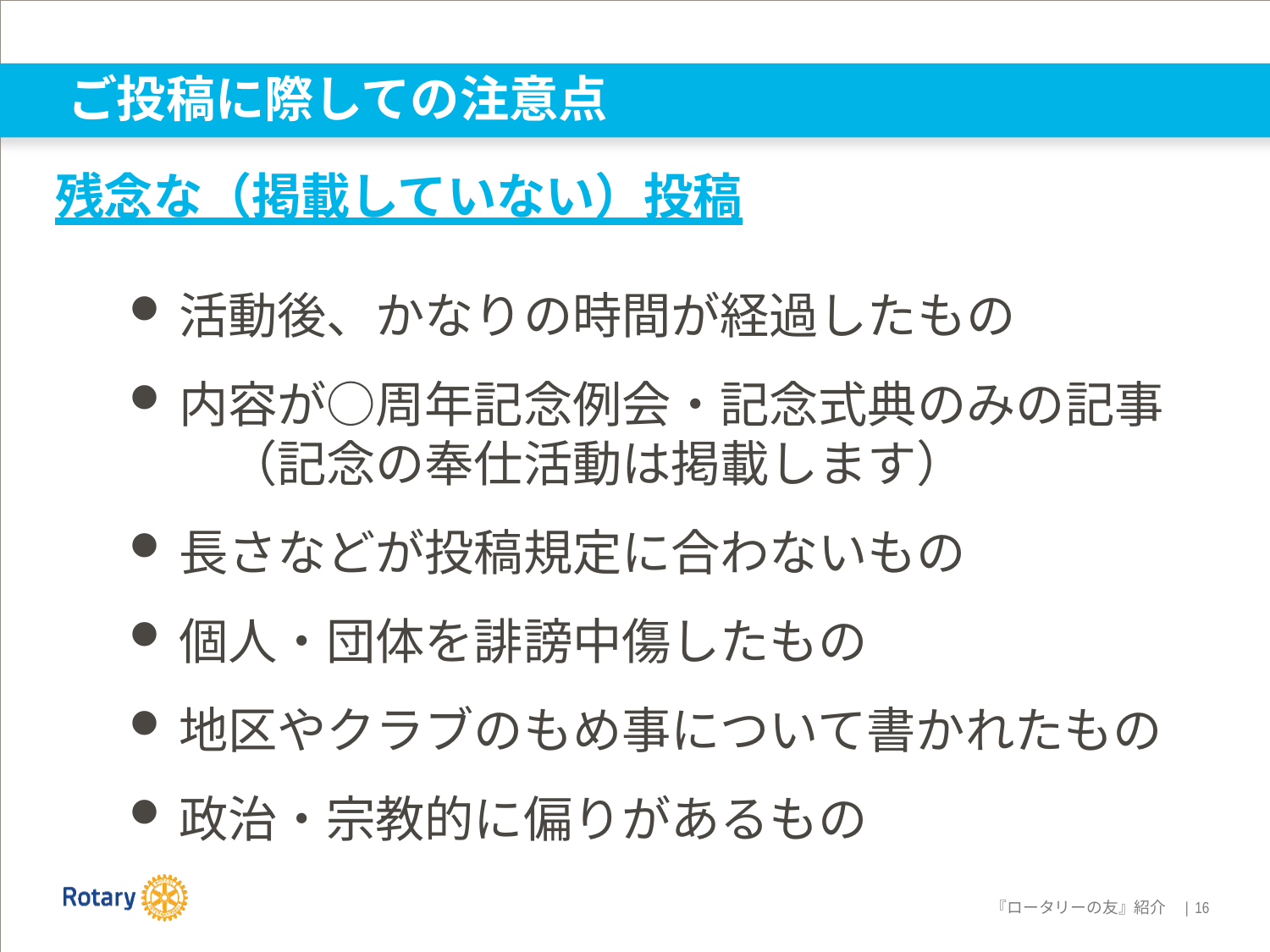

ご投稿に際しての注意点
残念な（掲載していない）投稿
活動後、かなりの時間が経過したもの
内容が○周年記念例会・記念式典のみの記事
（記念の奉仕活動は掲載します）
長さなどが投稿規定に合わないもの
個人・団体を誹謗中傷したもの
地区やクラブのもめ事について書かれたもの
政治・宗教的に偏りがあるもの
『ロータリーの友』紹介   | 16